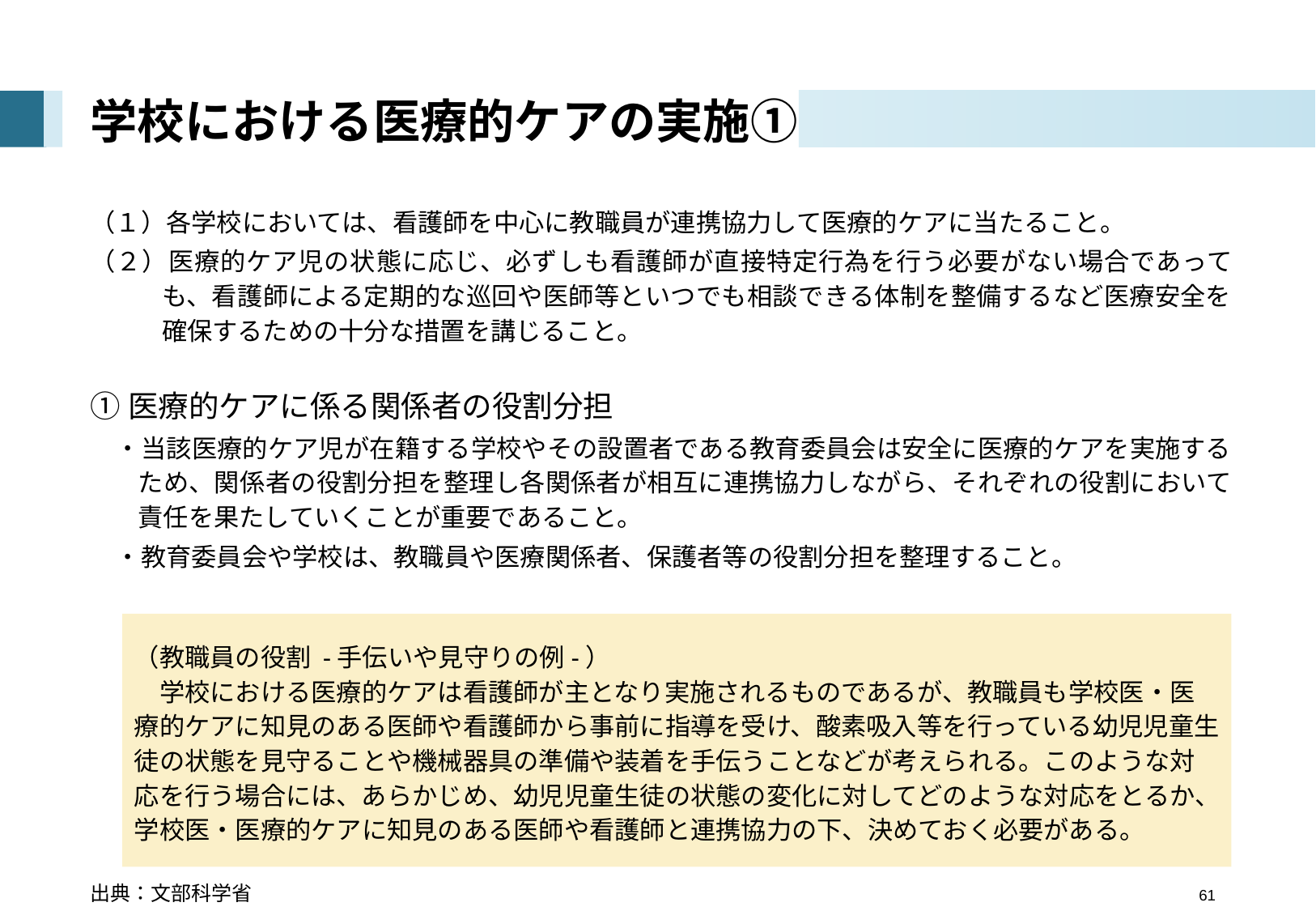

# 学校における医療的ケアの実施①
（１）各学校においては、看護師を中心に教職員が連携協力して医療的ケアに当たること。
（２）医療的ケア児の状態に応じ、必ずしも看護師が直接特定行為を行う必要がない場合であっても、看護師による定期的な巡回や医師等といつでも相談できる体制を整備するなど医療安全を確保するための十分な措置を講じること。
①医療的ケアに係る関係者の役割分担
　・当該医療的ケア児が在籍する学校やその設置者である教育委員会は安全に医療的ケアを実施するため、関係者の役割分担を整理し各関係者が相互に連携協力しながら、それぞれの役割において責任を果たしていくことが重要であること。
　・教育委員会や学校は、教職員や医療関係者、保護者等の役割分担を整理すること。

（教職員の役割 -手伝いや見守りの例-）
　学校における医療的ケアは看護師が主となり実施されるものであるが、教職員も学校医・医療的ケアに知見のある医師や看護師から事前に指導を受け、酸素吸入等を行っている幼児児童生徒の状態を見守ることや機械器具の準備や装着を手伝うことなどが考えられる。このような対応を行う場合には、あらかじめ、幼児児童生徒の状態の変化に対してどのような対応をとるか、学校医・医療的ケアに知見のある医師や看護師と連携協力の下、決めておく必要がある。

　　　　　　　　　　　　　　　　 61
出典：文部科学省